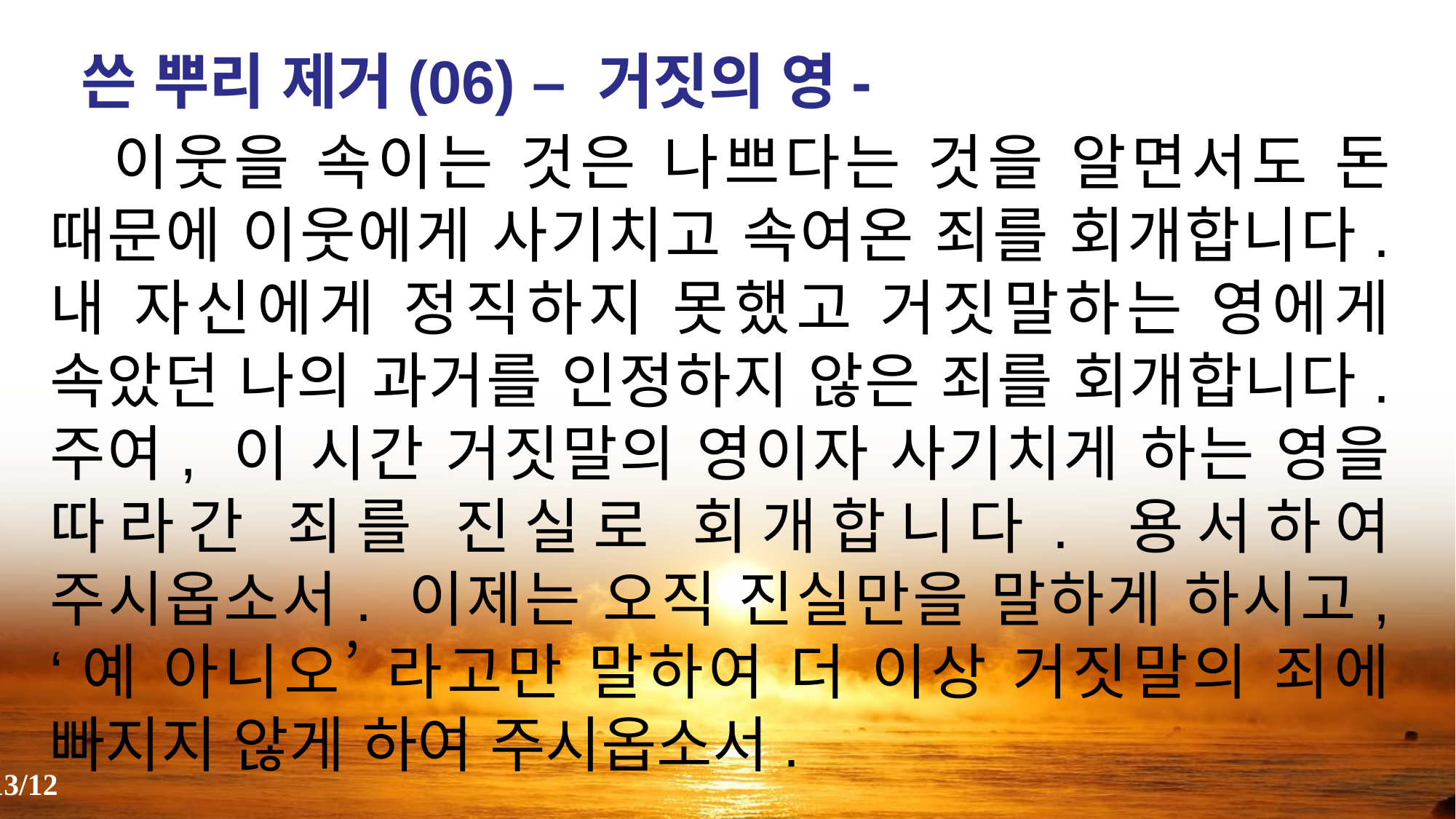

쓴 뿌리 제거(06) – 거짓의 영-
  이웃을 속이는 것은 나쁘다는 것을 알면서도 돈 때문에 이웃에게 사기치고 속여온 죄를 회개합니다. 내 자신에게 정직하지 못했고 거짓말하는 영에게 속았던 나의 과거를 인정하지 않은 죄를 회개합니다. 주여, 이 시간 거짓말의 영이자 사기치게 하는 영을 따라간 죄를 진실로 회개합니다. 용서하여 주시옵소서. 이제는 오직 진실만을 말하게 하시고, ‘예 아니오’ 라고만 말하여 더 이상 거짓말의 죄에 빠지지 않게 하여 주시옵소서.